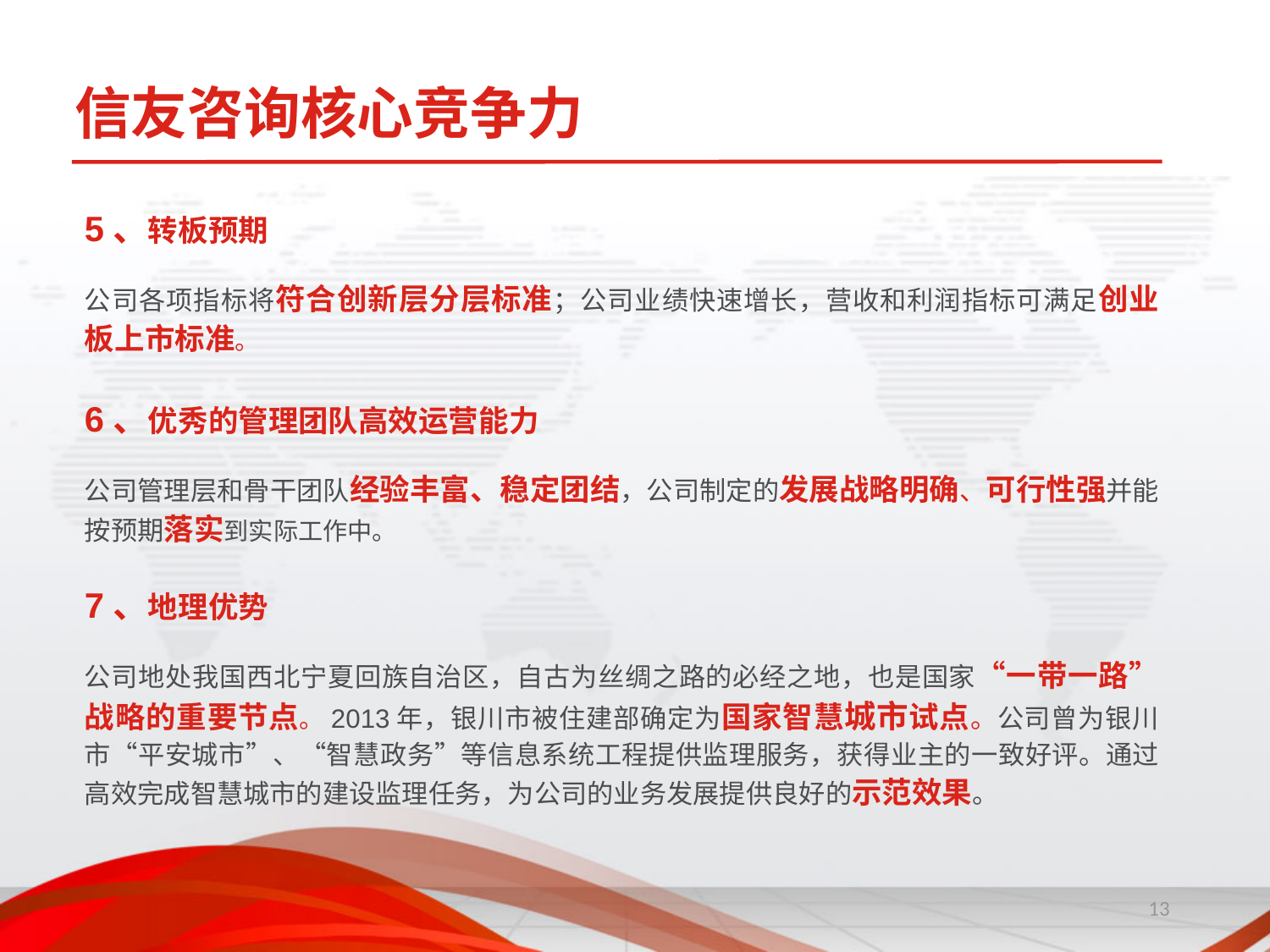

信友咨询核心竞争力
5、转板预期
公司各项指标将符合创新层分层标准；公司业绩快速增长，营收和利润指标可满足创业板上市标准。
6、优秀的管理团队高效运营能力
公司管理层和骨干团队经验丰富、稳定团结，公司制定的发展战略明确、可行性强并能按预期落实到实际工作中。
7、地理优势
公司地处我国西北宁夏回族自治区，自古为丝绸之路的必经之地，也是国家“一带一路”战略的重要节点。2013年，银川市被住建部确定为国家智慧城市试点。公司曾为银川市“平安城市”、“智慧政务”等信息系统工程提供监理服务，获得业主的一致好评。通过高效完成智慧城市的建设监理任务，为公司的业务发展提供良好的示范效果。

13